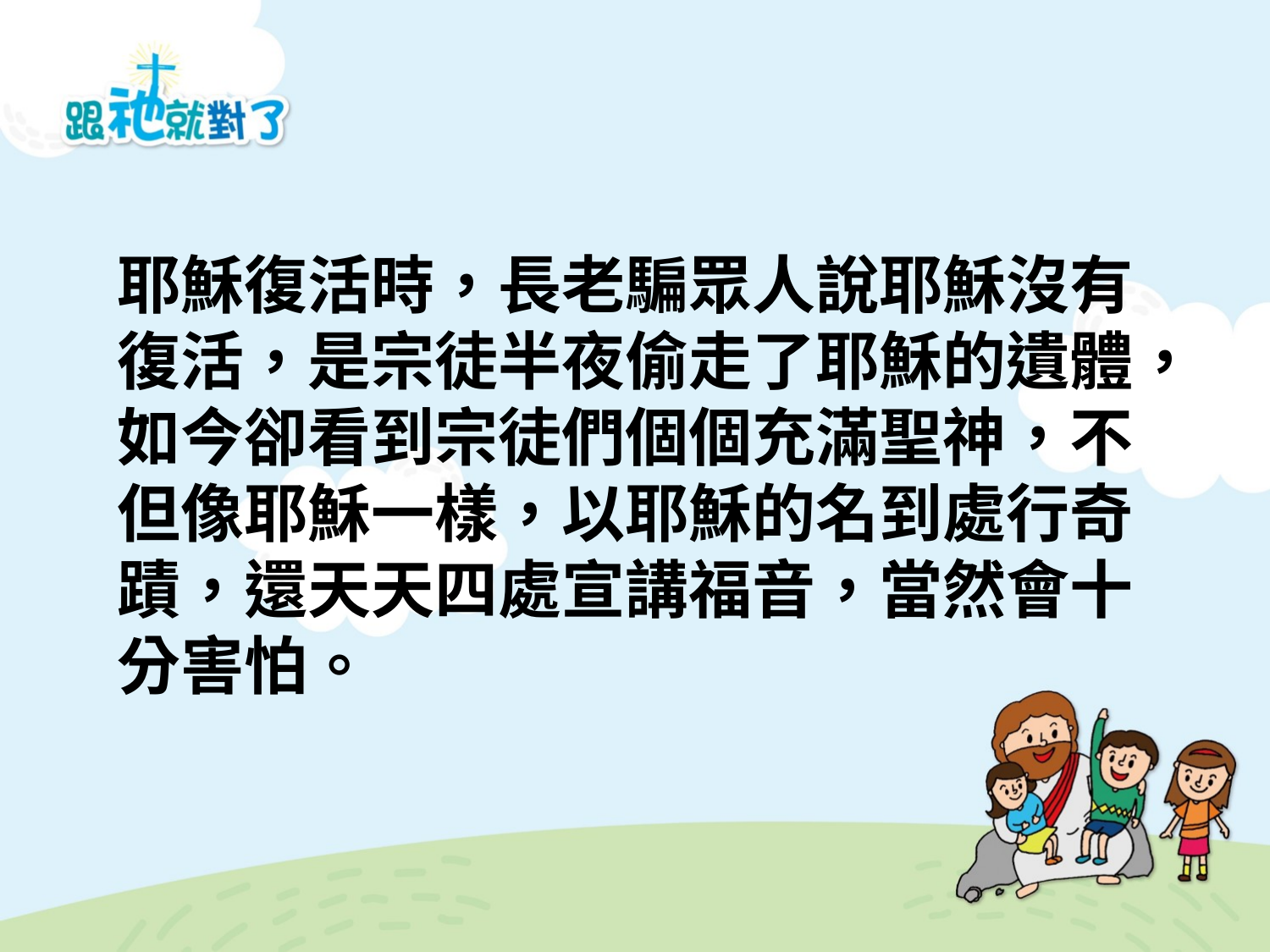

耶穌復活時，長老騙眾人說耶穌沒有復活，是宗徒半夜偷走了耶穌的遺體，如今卻看到宗徒們個個充滿聖神，不但像耶穌一樣，以耶穌的名到處行奇蹟，還天天四處宣講福音，當然會十分害怕。